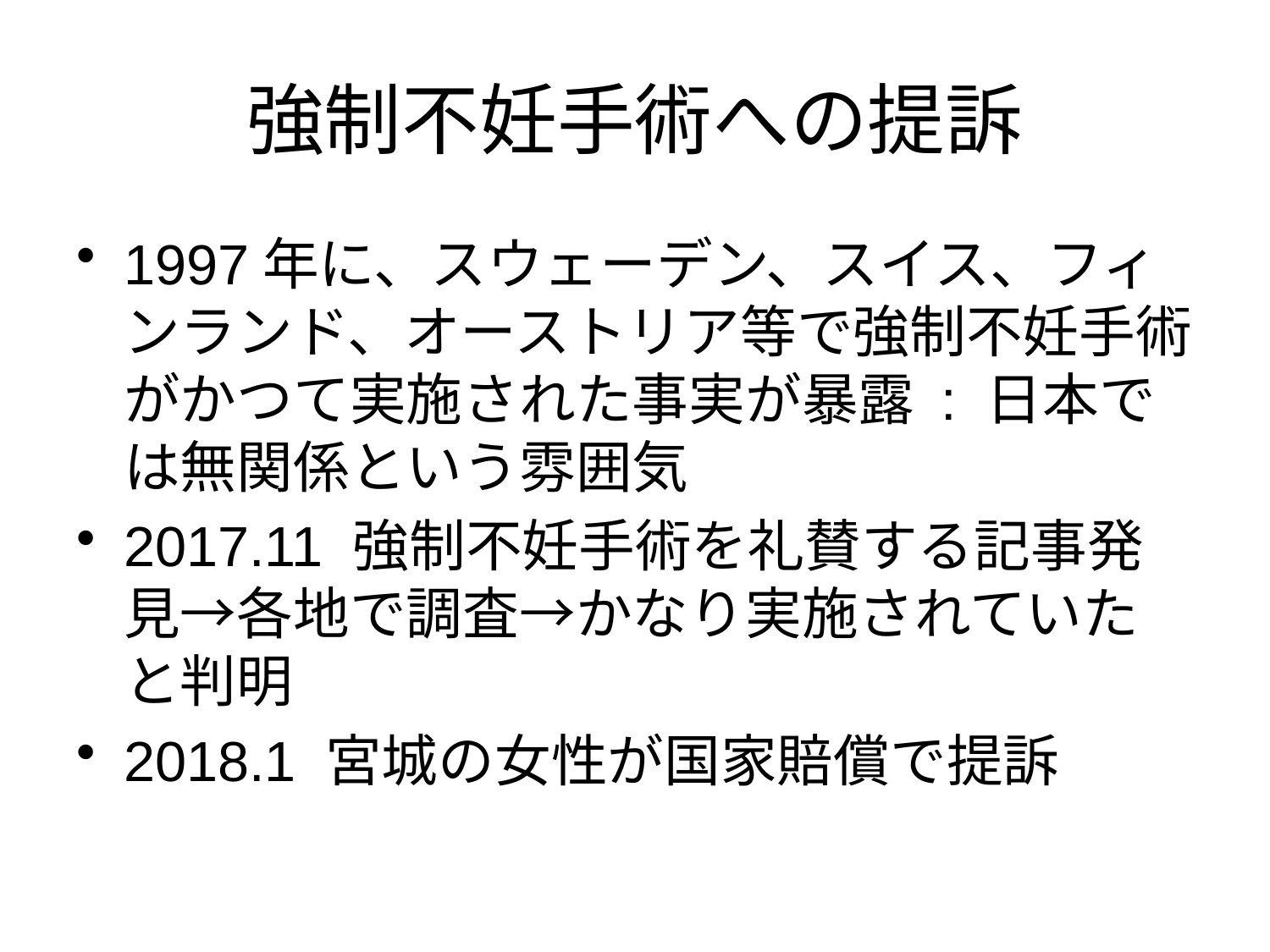

# 強制不妊手術への提訴
1997年に、スウェーデン、スイス、フィンランド、オーストリア等で強制不妊手術がかつて実施された事実が暴露 : 日本では無関係という雰囲気
2017.11 強制不妊手術を礼賛する記事発見→各地で調査→かなり実施されていたと判明
2018.1 宮城の女性が国家賠償で提訴